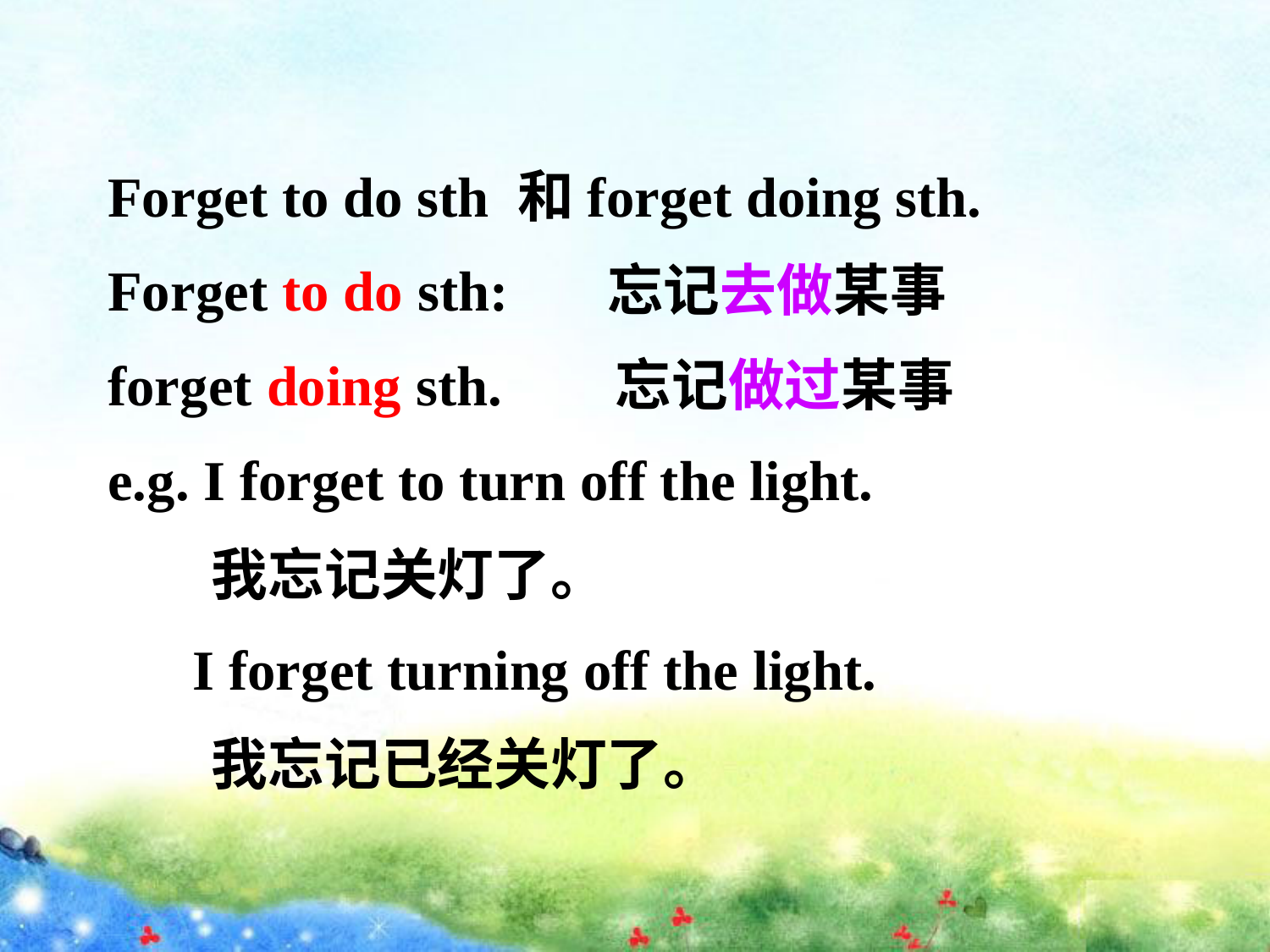

Forget to do sth 和forget doing sth.
Forget to do sth:      忘记去做某事
forget doing sth.       忘记做过某事
e.g. I forget to turn off the light.
       我忘记关灯了。
      I forget turning off the light.
       我忘记已经关灯了。